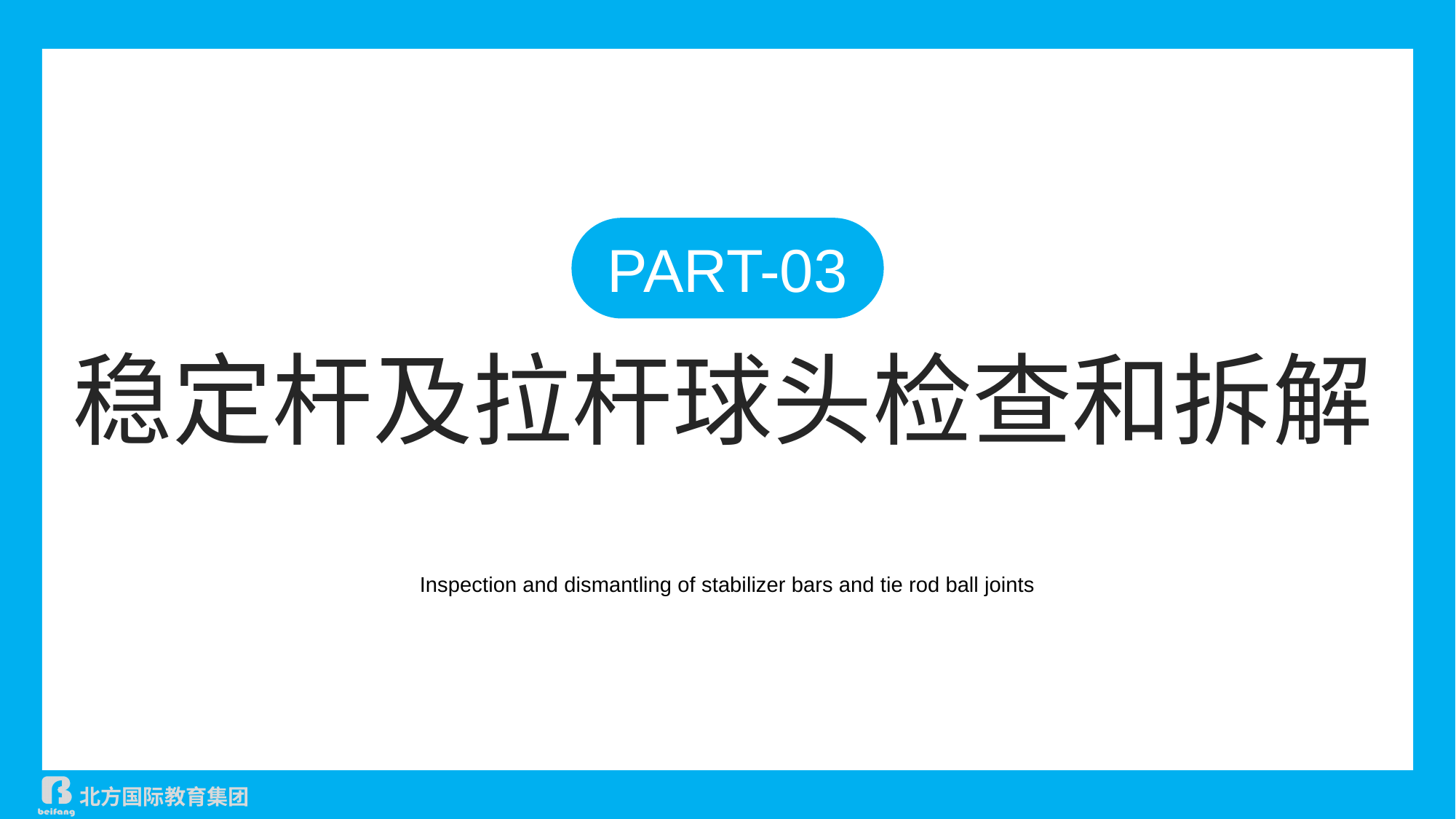

PART-03
稳定杆及拉杆球头检查和拆解
Inspection and dismantling of stabilizer bars and tie rod ball joints